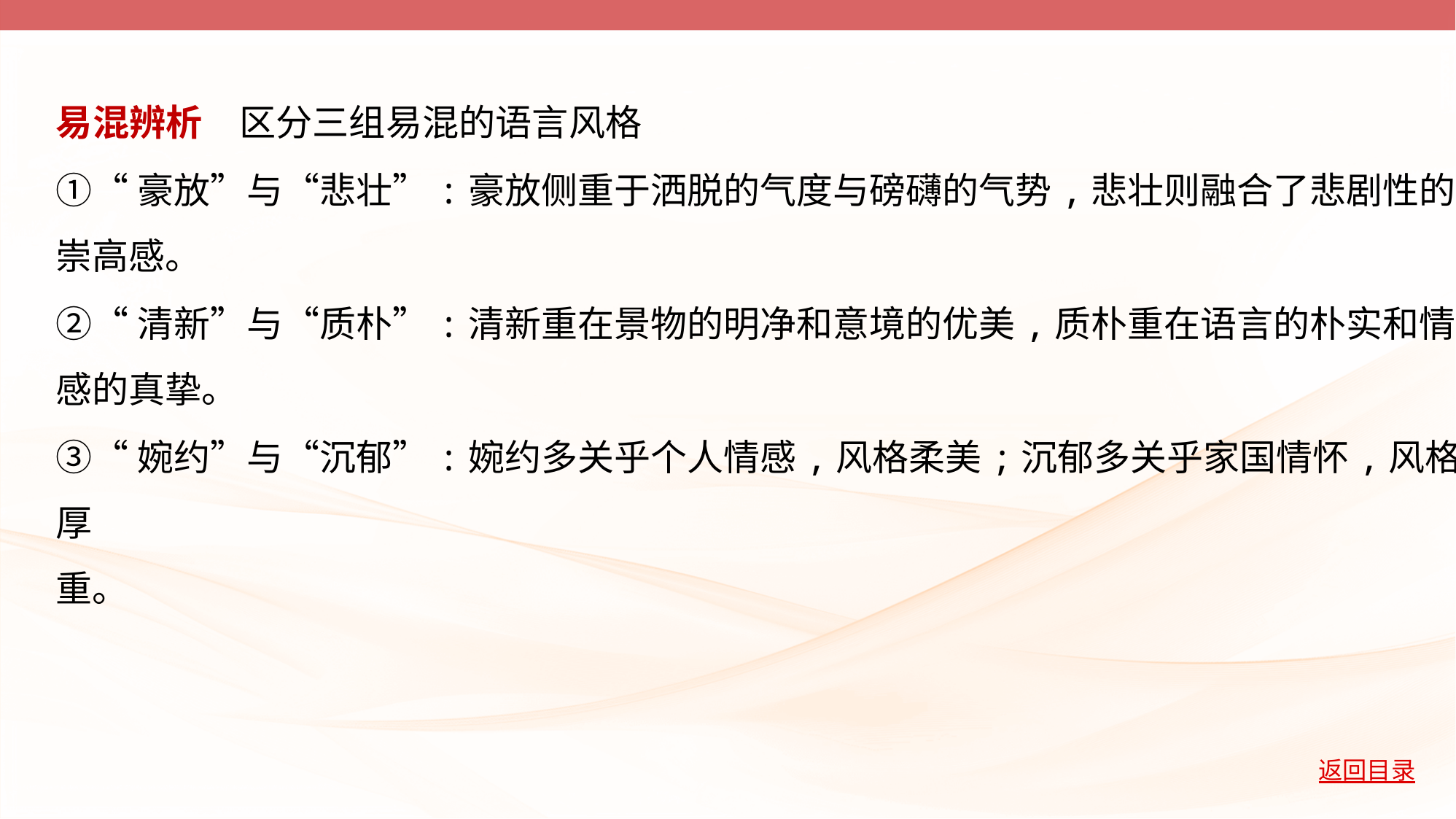

易混辨析　区分三组易混的语言风格
①“豪放”与“悲壮”:豪放侧重于洒脱的气度与磅礴的气势,悲壮则融合了悲剧性的
崇高感。
②“清新”与“质朴”:清新重在景物的明净和意境的优美,质朴重在语言的朴实和情
感的真挚。
③“婉约”与“沉郁”:婉约多关乎个人情感,风格柔美;沉郁多关乎家国情怀,风格厚
重。